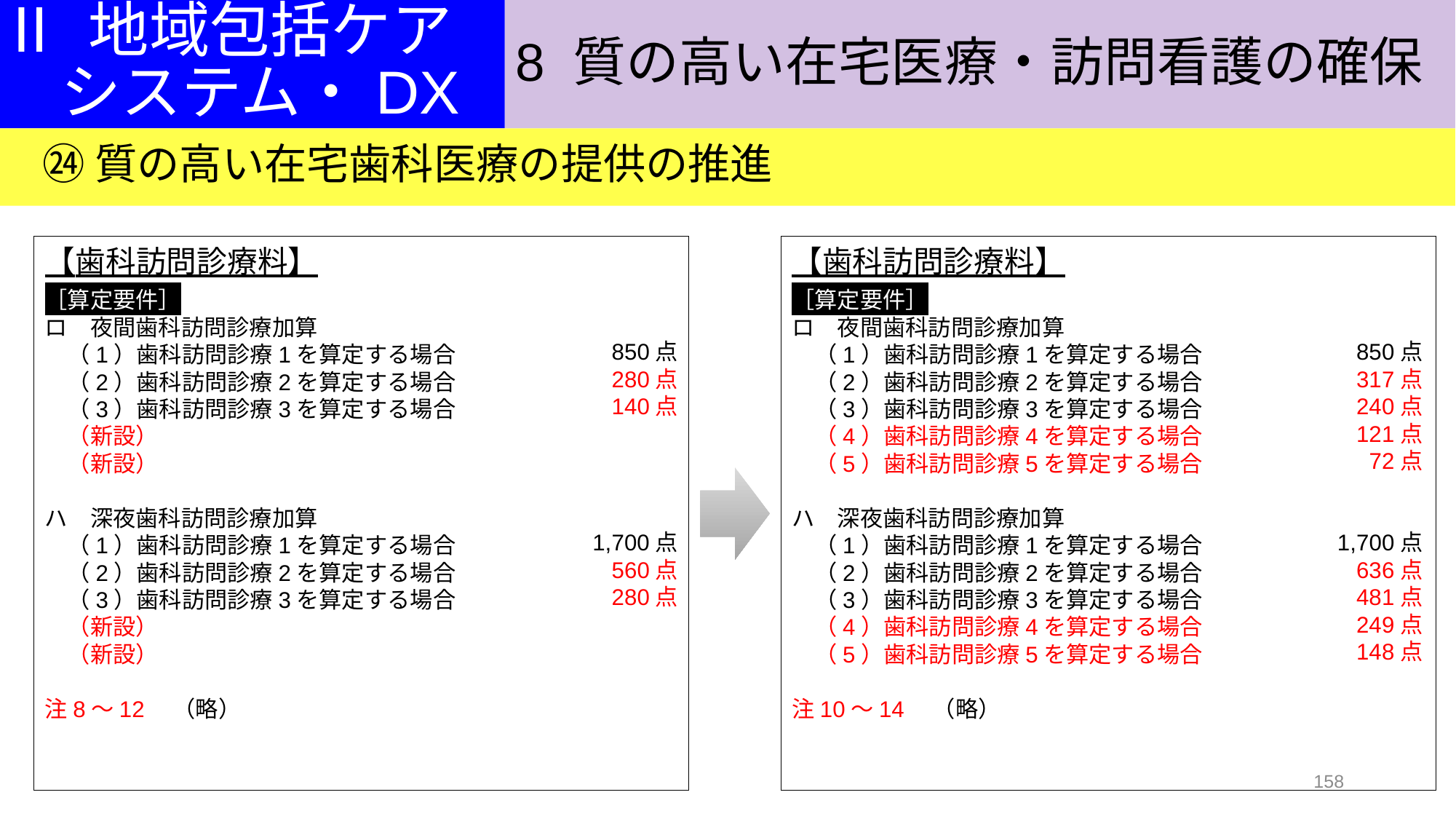

8 質の高い在宅医療・訪問看護の確保
Ⅱ 地域包括ケア
　システム・DX
㉔ 質の高い在宅歯科医療の提供の推進
【歯科訪問診療料】

［算定要件］
ロ　夜間歯科訪問診療加算
　（1）歯科訪問診療1を算定する場合
　（2）歯科訪問診療2を算定する場合
　（3）歯科訪問診療3を算定する場合
　（新設）
　（新設）

ハ　深夜歯科訪問診療加算
　（1）歯科訪問診療1を算定する場合
　（2）歯科訪問診療2を算定する場合
　（3）歯科訪問診療3を算定する場合
　（新設）
　（新設）

注8〜12　（略）

【歯科訪問診療料】

［算定要件］
ロ　夜間歯科訪問診療加算
　（1）歯科訪問診療1を算定する場合
　（2）歯科訪問診療2を算定する場合
　（3）歯科訪問診療3を算定する場合
　（4）歯科訪問診療4を算定する場合
　（5）歯科訪問診療5を算定する場合

ハ　深夜歯科訪問診療加算
　（1）歯科訪問診療1を算定する場合
　（2）歯科訪問診療2を算定する場合
　（3）歯科訪問診療3を算定する場合
　（4）歯科訪問診療4を算定する場合
　（5）歯科訪問診療5を算定する場合

注10〜14　（略）

850点
280点
140点

1,700点
560点
280点

850点
317点
240点
121点
72点

1,700点
636点
481点
249点
148点

158